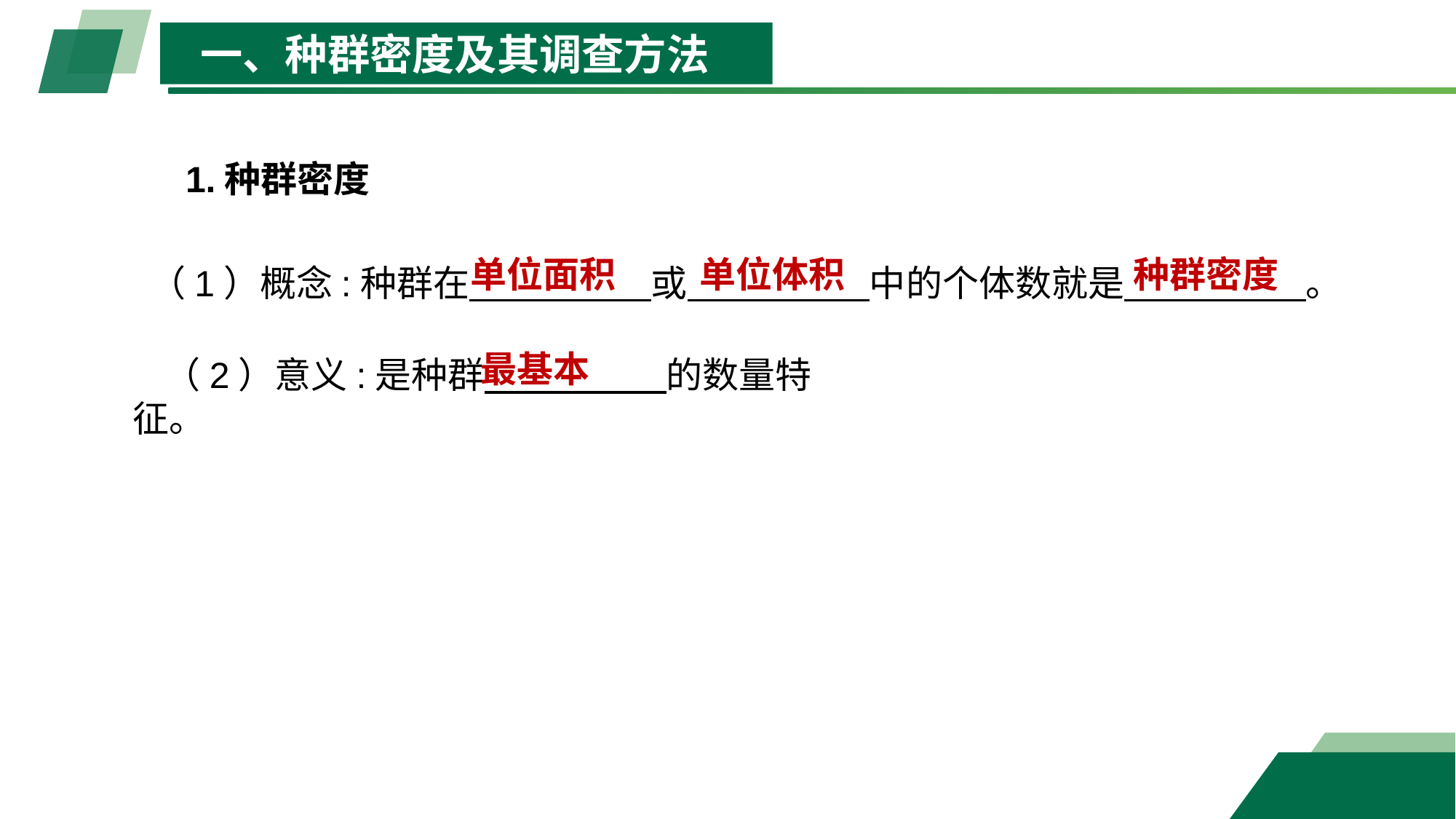

一、种群密度及其调查方法
1.种群密度
单位面积
单位体积
种群密度
（1）概念:种群在　　　　　或　　　　　中的个体数就是　　　　　。
最基本
（2）意义:是种群　　　　　的数量特征。